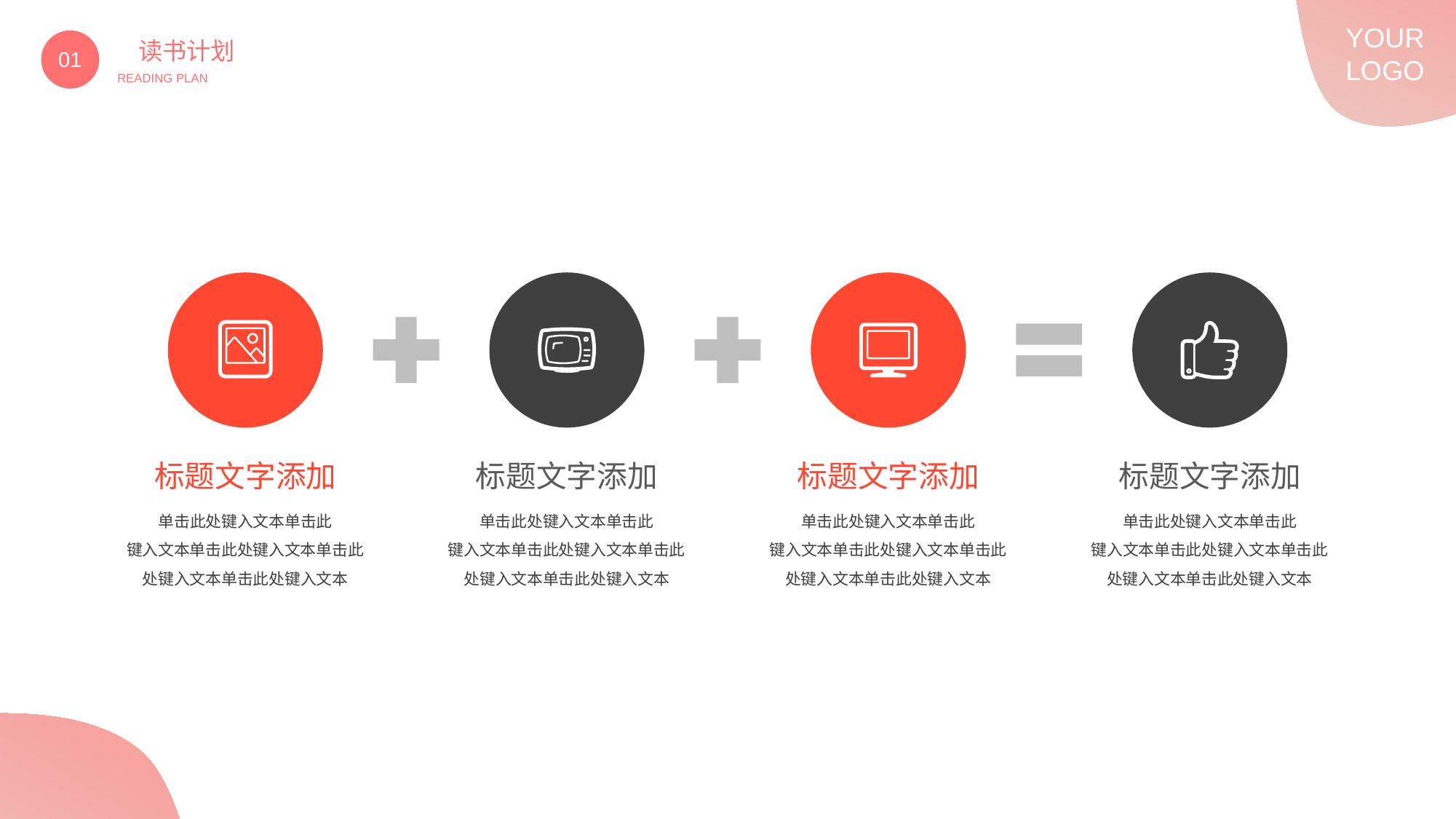

YOUR
LOGO

01
读书计划
READING PLAN

标题文字添加
单击此处键入文本单击此
键入文本单击此处键入文本单击此处键入文本单击此处键入文本

标题文字添加
单击此处键入文本单击此
键入文本单击此处键入文本单击此处键入文本单击此处键入文本

标题文字添加
单击此处键入文本单击此
键入文本单击此处键入文本单击此处键入文本单击此处键入文本

标题文字添加
单击此处键入文本单击此
键入文本单击此处键入文本单击此处键入文本单击此处键入文本